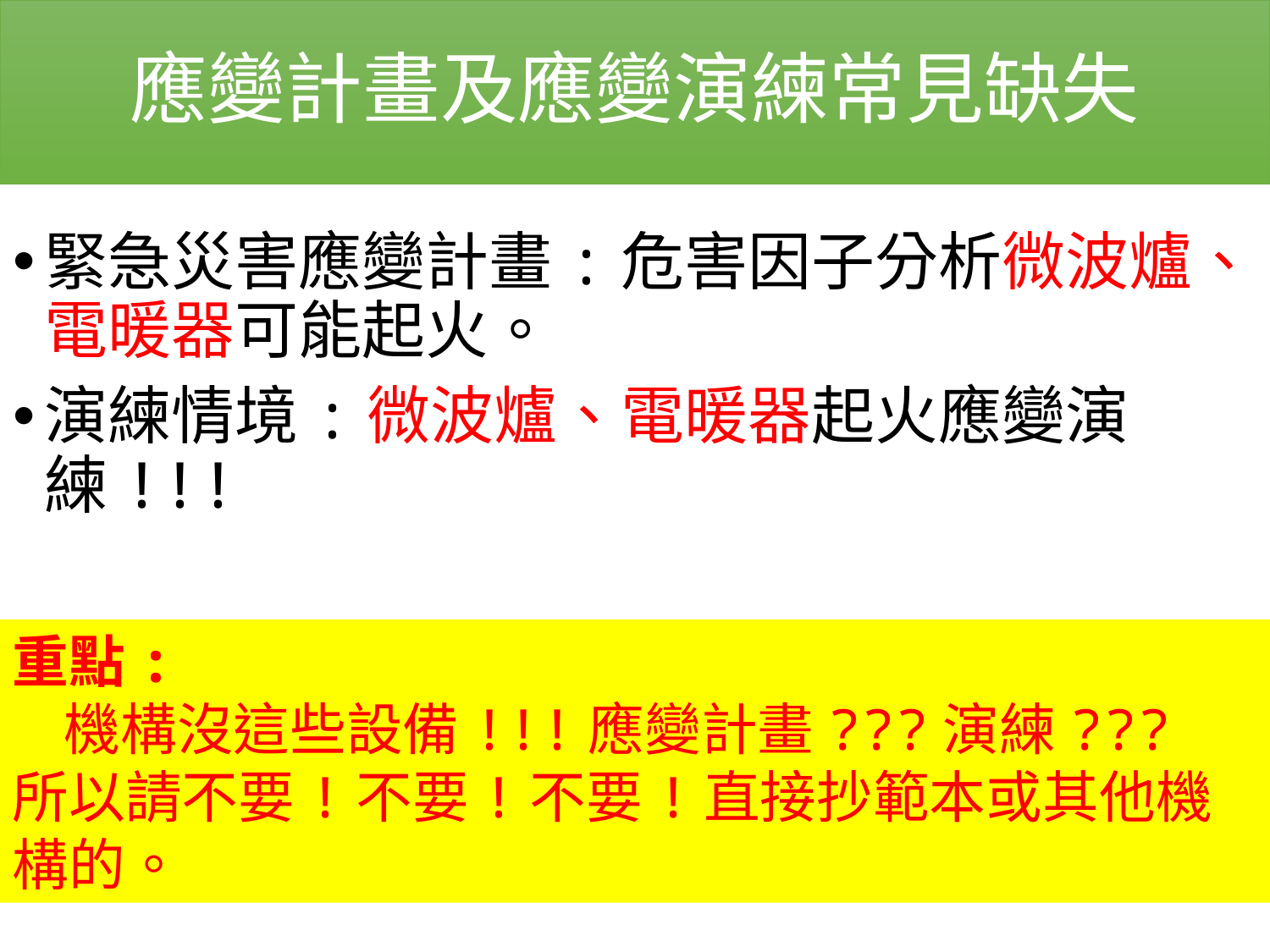

# 應變計畫及應變演練常見缺失
緊急災害應變計畫:危害因子分析微波爐、電暖器可能起火。
演練情境:微波爐、電暖器起火應變演練!!!
重點:
   機構沒這些設備!!!應變計畫???演練???
所以請不要!不要!不要!直接抄範本或其他機構的。